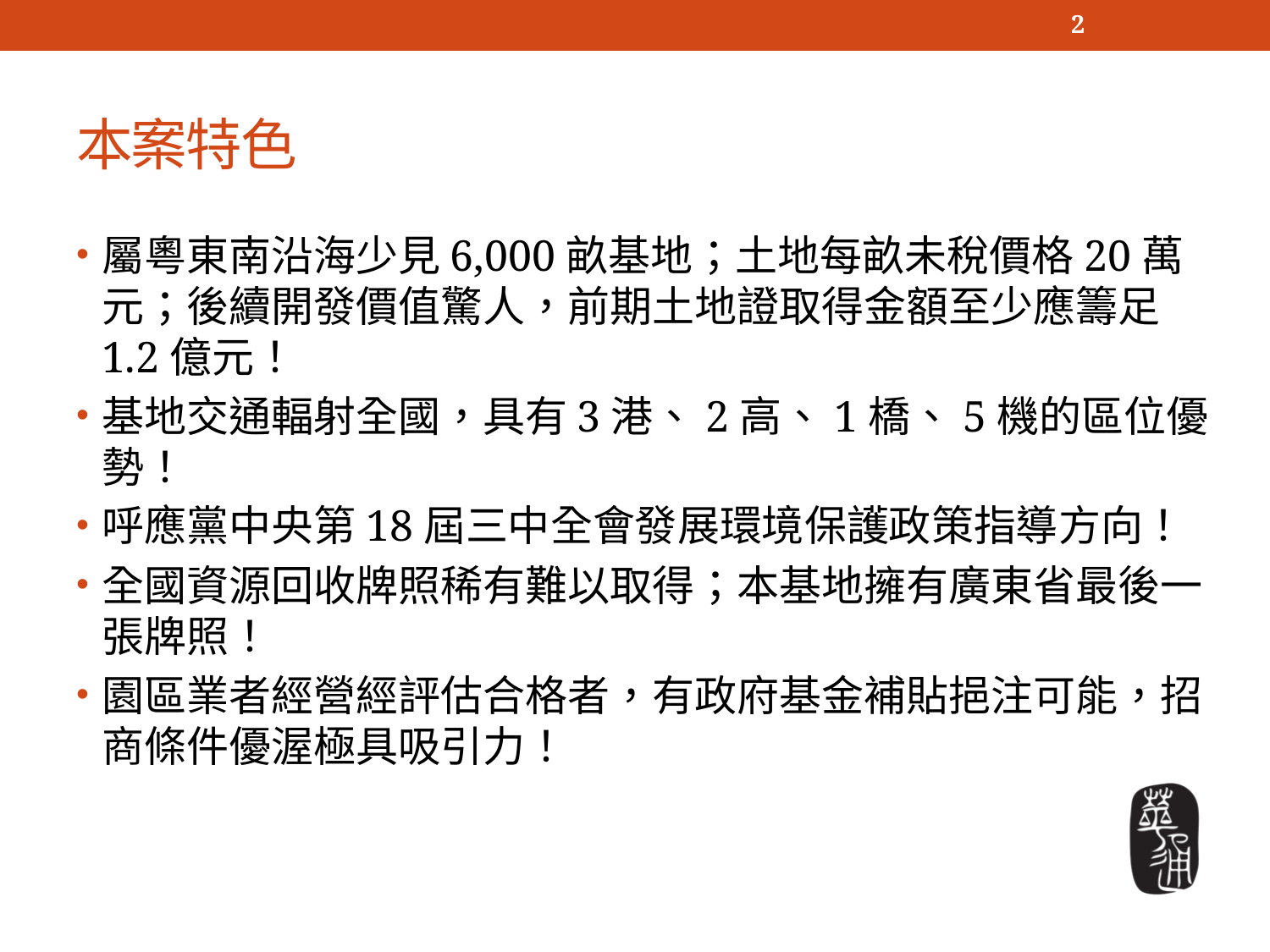

2
# 本案特色
屬粵東南沿海少見6,000畝基地；土地每畝未稅價格20萬元；後續開發價值驚人，前期土地證取得金額至少應籌足1.2億元！
基地交通輻射全國，具有3港、2高、1橋、5機的區位優勢！
呼應黨中央第18屆三中全會發展環境保護政策指導方向！
全國資源回收牌照稀有難以取得；本基地擁有廣東省最後一張牌照！
園區業者經營經評估合格者，有政府基金補貼挹注可能，招商條件優渥極具吸引力！